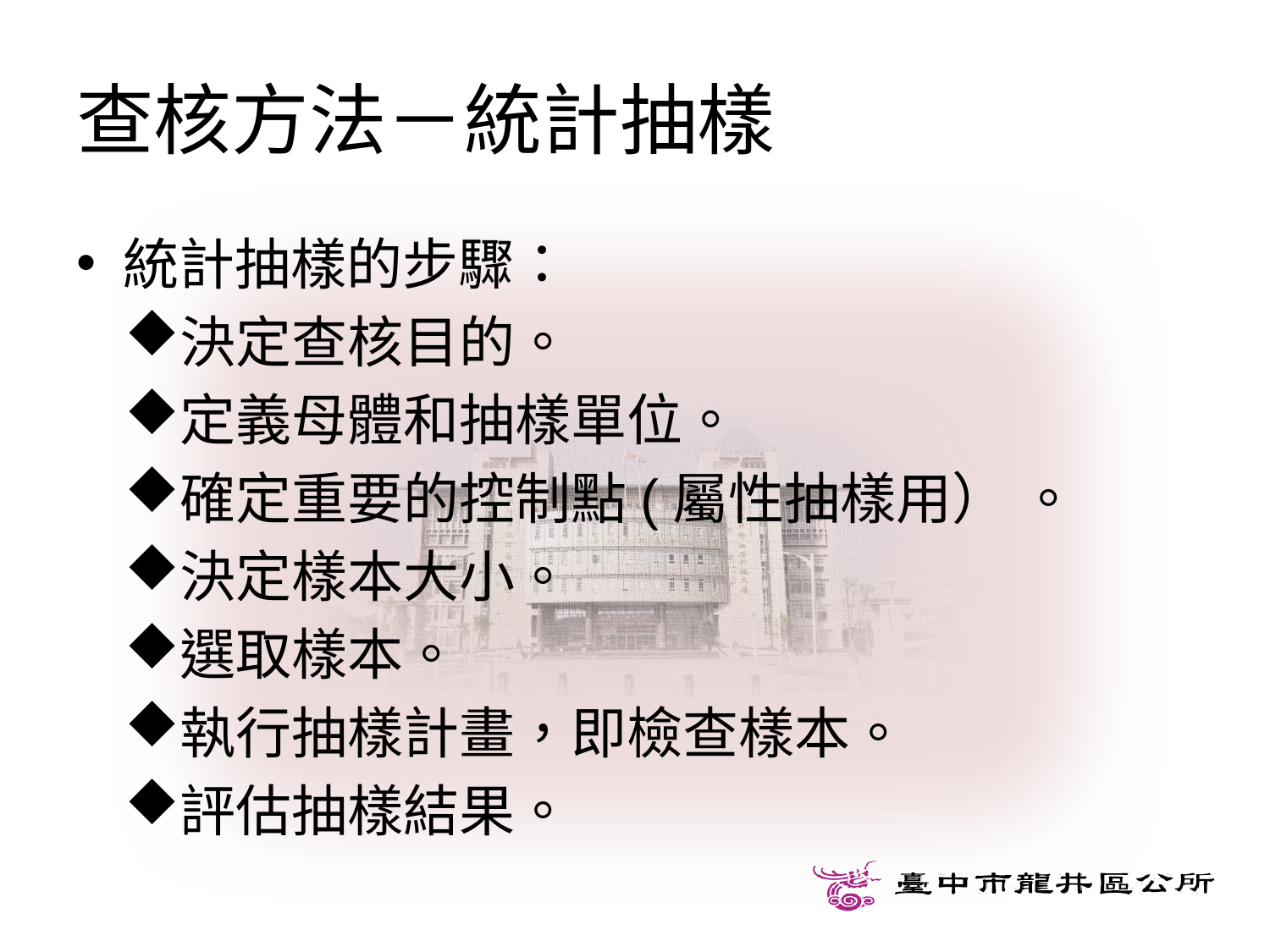

# 查核方法－統計抽樣
統計抽樣的步驟：
決定查核目的。
定義母體和抽樣單位。
確定重要的控制點(屬性抽樣用） 。
決定樣本大小。
選取樣本。
執行抽樣計畫，即檢查樣本。
評估抽樣結果。